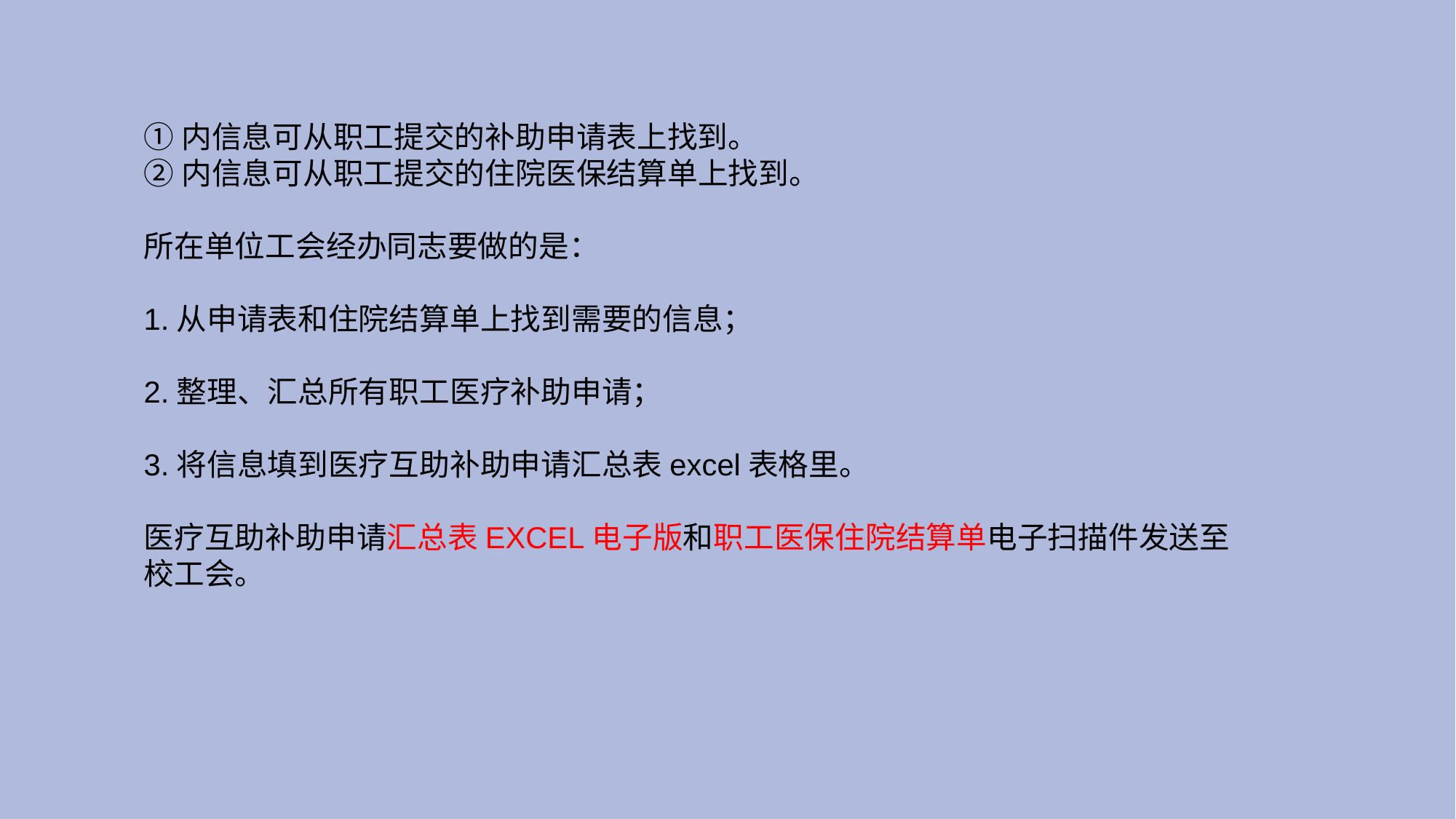

①内信息可从职工提交的补助申请表上找到。
②内信息可从职工提交的住院医保结算单上找到。

所在单位工会经办同志要做的是：

1.从申请表和住院结算单上找到需要的信息；

2.整理、汇总所有职工医疗补助申请；

3.将信息填到医疗互助补助申请汇总表excel表格里。

医疗互助补助申请汇总表EXCEL电子版和职工医保住院结算单电子扫描件发送至校工会。